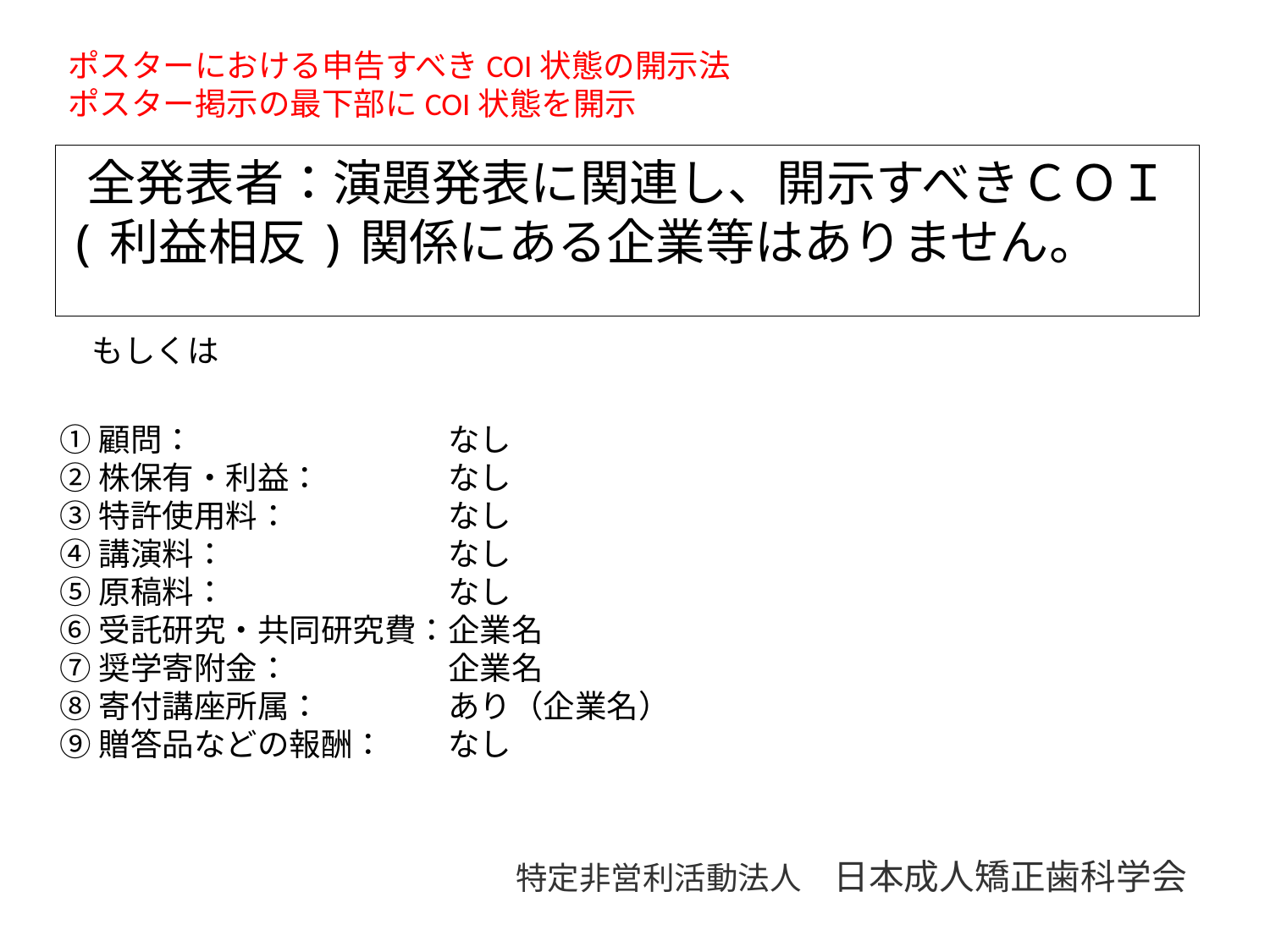

ポスターにおける申告すべきCOI状態の開示法
ポスター掲示の最下部にCOI状態を開示
全発表者：演題発表に関連し、開示すべきＣＯＩ
(利益相反)関係にある企業等はありません。
もしくは
①顧問：　　　　　　　　なし
②株保有・利益：　　　　なし
③特許使用料：　　　　　なし
④講演料：　　　　　　　なし
⑤原稿料：　　　　　　　なし
⑥受託研究・共同研究費：企業名
⑦奨学寄附金：　　　　　企業名
⑧寄付講座所属：　　　　あり（企業名）
⑨贈答品などの報酬：　　なし
# 特定非営利活動法人　日本成人矯正歯科学会